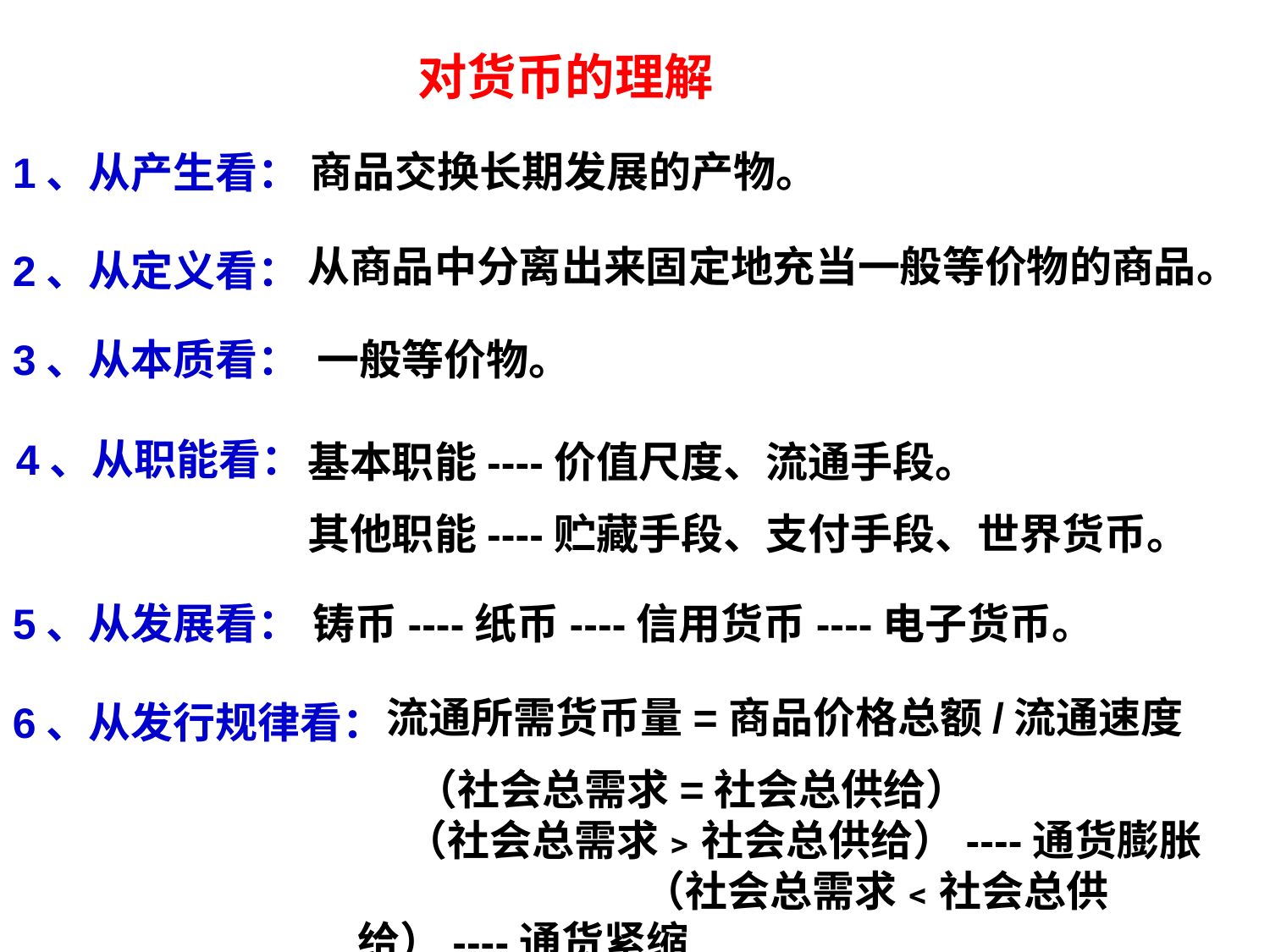

对货币的理解
商品交换长期发展的产物。
1、从产生看：
从商品中分离出来固定地充当一般等价物的商品。
2、从定义看：
3、从本质看：
一般等价物。
4、从职能看：
基本职能----价值尺度、流通手段。
其他职能----贮藏手段、支付手段、世界货币。
5、从发展看：
铸币----纸币----信用货币----电子货币。
  流通所需货币量=商品价格总额/流通速度
     （社会总需求=社会总供给）                                （社会总需求﹥社会总供给）----通货膨胀                                （社会总需求﹤社会总供给）----通货紧缩
6、从发行规律看：